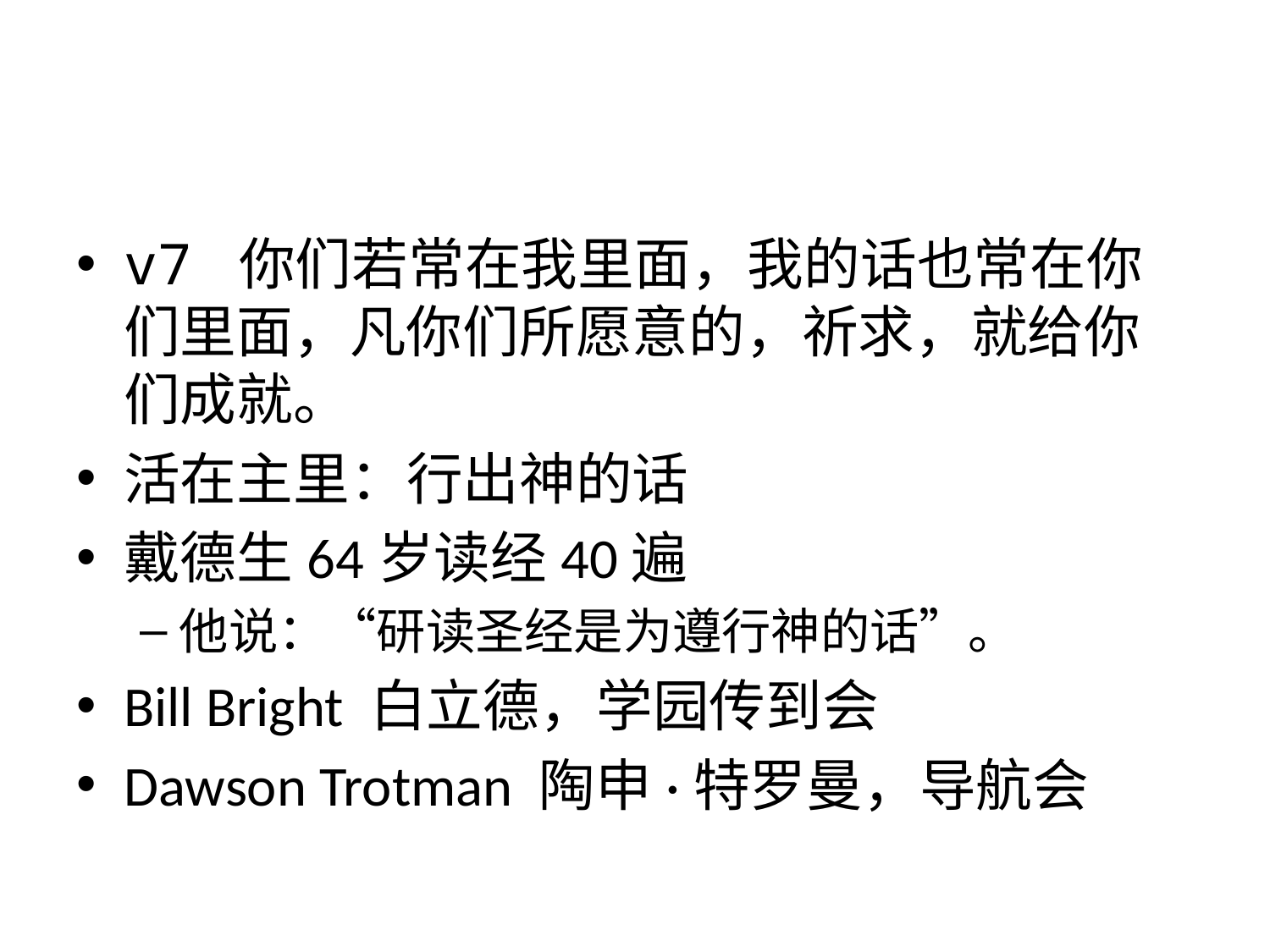

#
v7 你们若常在我里面，我的话也常在你们里面，凡你们所愿意的，祈求，就给你们成就。
活在主里：行出神的话
戴德生64岁读经40遍
他说：“研读圣经是为遵行神的话”。
Bill Bright 白立德，学园传到会
Dawson Trotman 陶申·特罗曼，导航会